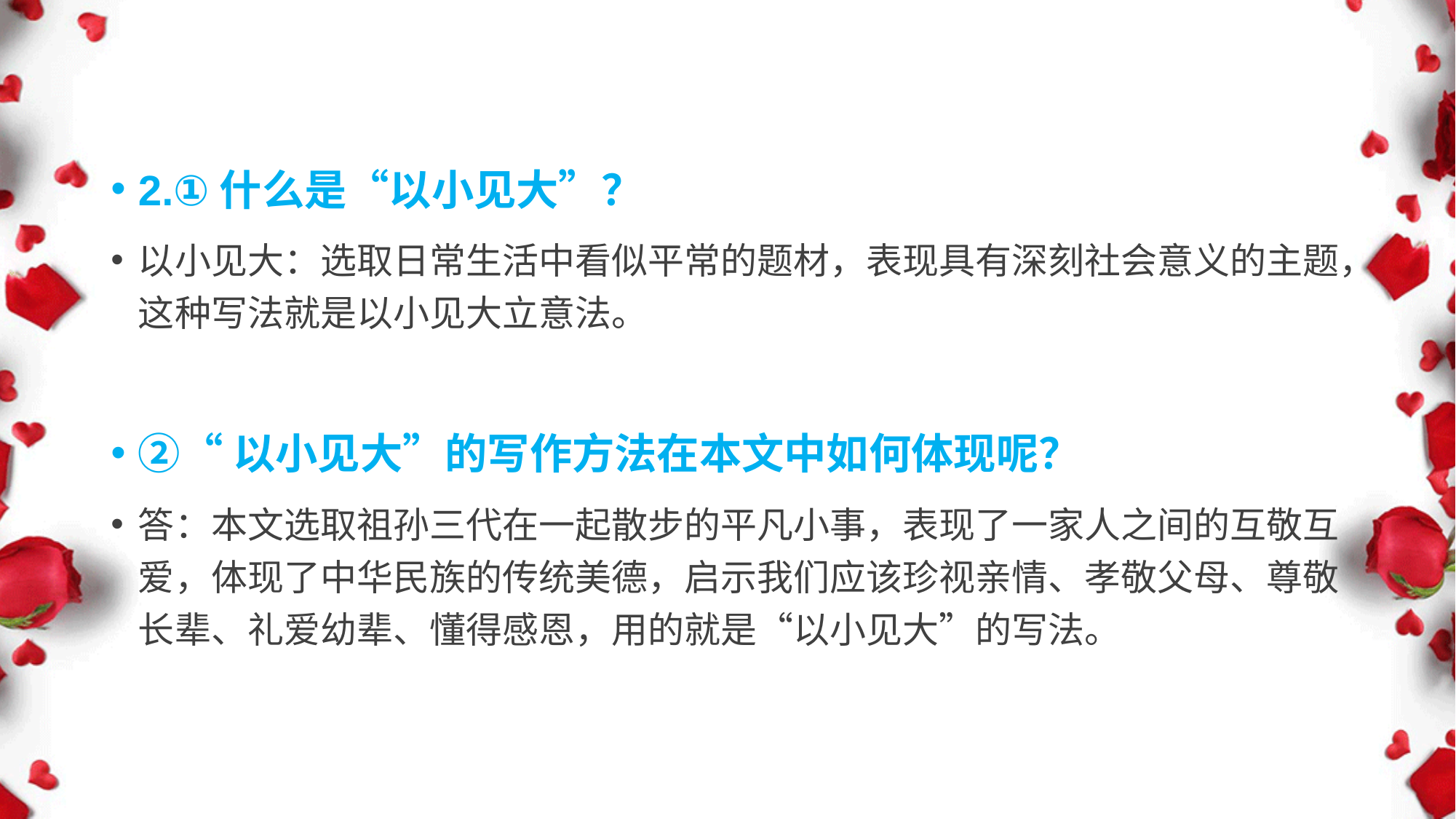

2.①什么是“以小见大”？
以小见大：选取日常生活中看似平常的题材，表现具有深刻社会意义的主题，这种写法就是以小见大立意法。

②“以小见大”的写作方法在本文中如何体现呢？
答：本文选取祖孙三代在一起散步的平凡小事，表现了一家人之间的互敬互爱，体现了中华民族的传统美德，启示我们应该珍视亲情、孝敬父母、尊敬长辈、礼爱幼辈、懂得感恩，用的就是“以小见大”的写法。